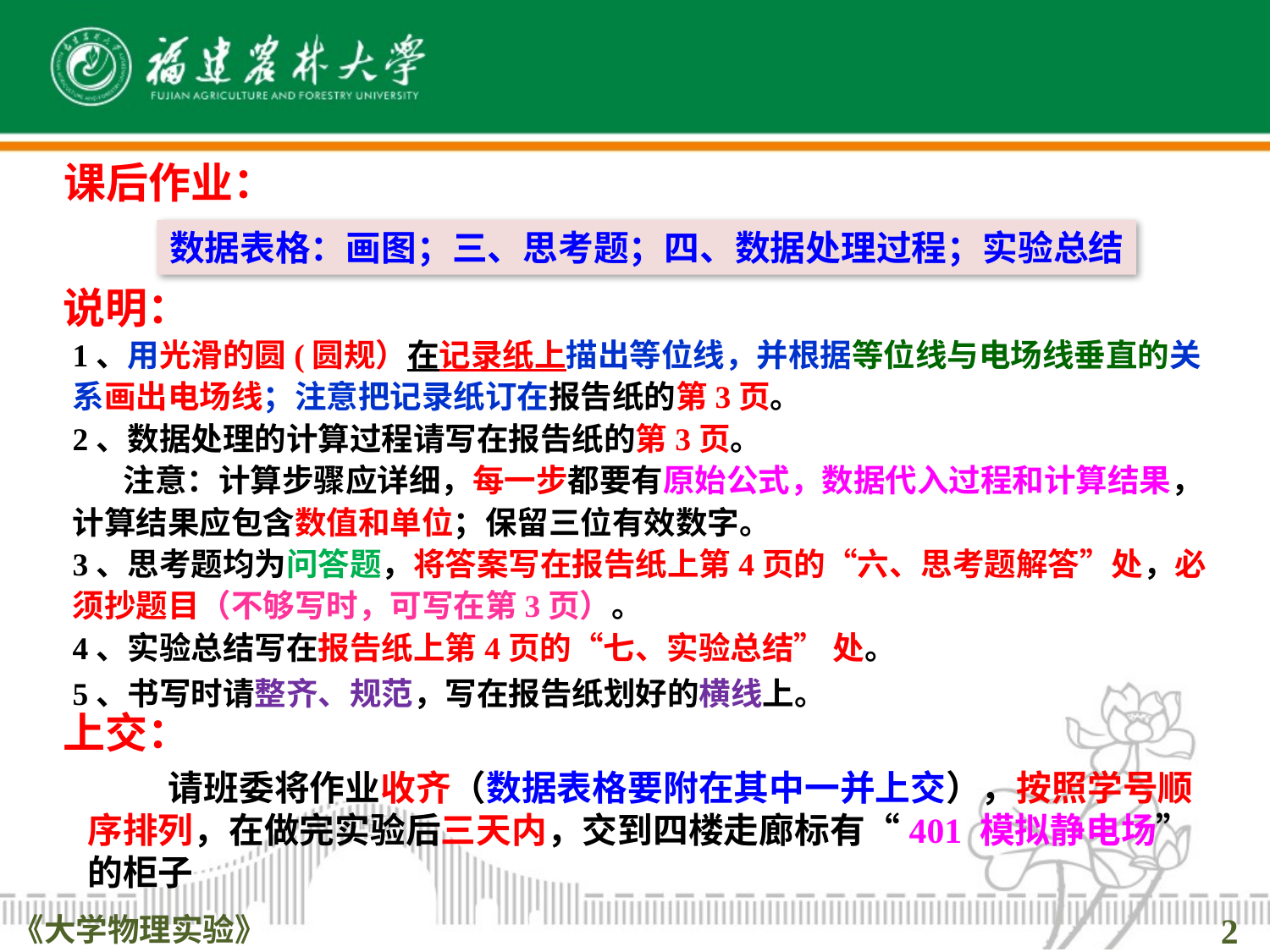

课后作业：
数据表格：画图；三、思考题；四、数据处理过程；实验总结
说明：
1、用光滑的圆(圆规）在记录纸上描出等位线，并根据等位线与电场线垂直的关系画出电场线；注意把记录纸订在报告纸的第3页。
2、数据处理的计算过程请写在报告纸的第3页。
      注意：计算步骤应详细，每一步都要有原始公式，数据代入过程和计算结果，计算结果应包含数值和单位；保留三位有效数字。
3、思考题均为问答题，将答案写在报告纸上第4页的“六、思考题解答”处，必须抄题目（不够写时，可写在第3页）。
4、实验总结写在报告纸上第4页的“七、实验总结” 处。
5、书写时请整齐、规范，写在报告纸划好的横线上。
上交：
         请班委将作业收齐（数据表格要附在其中一并上交），按照学号顺序排列，在做完实验后三天内，交到四楼走廊标有“401 模拟静电场”的柜子